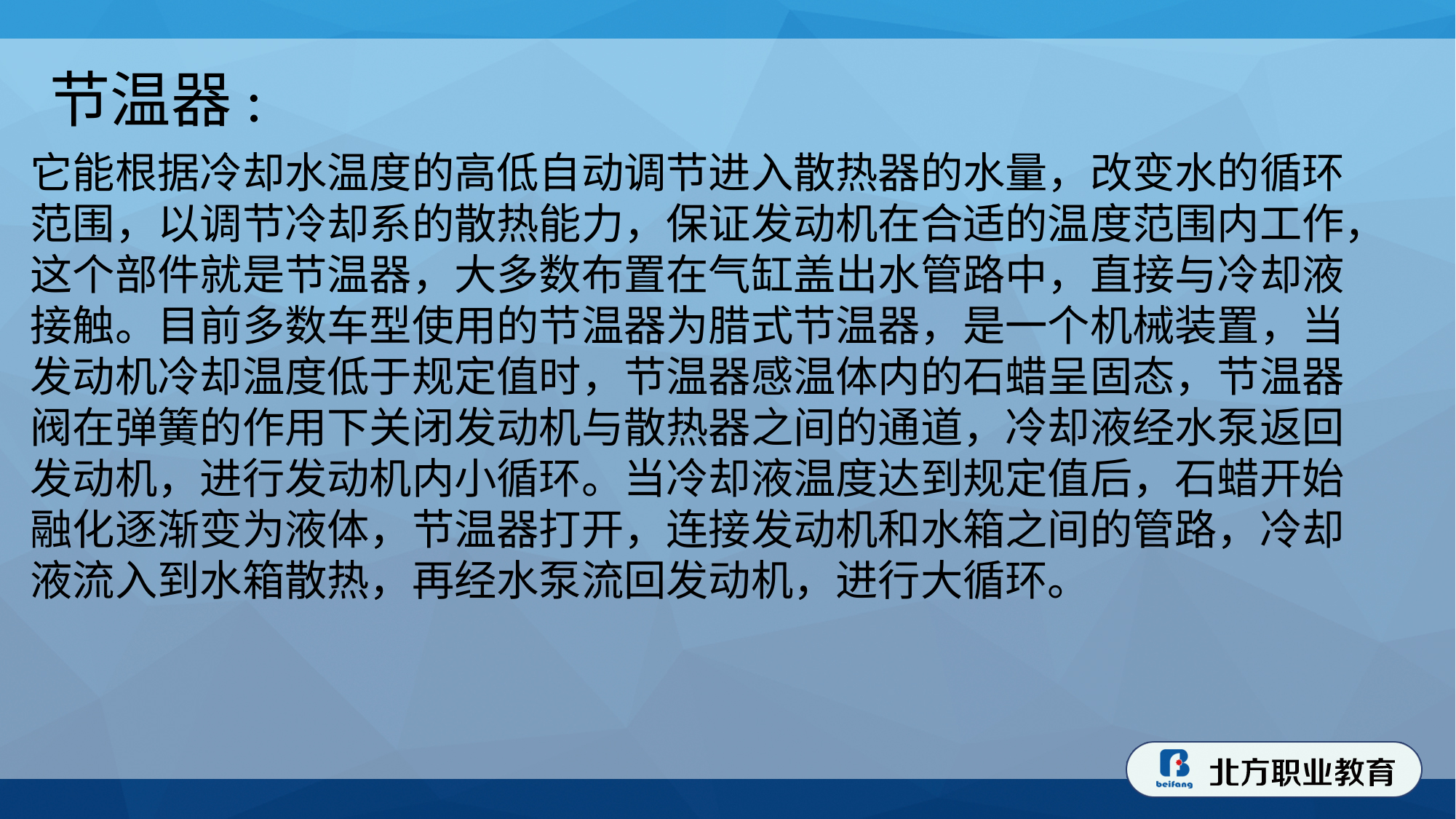

节温器:
它能根据冷却水温度的高低自动调节进入散热器的水量，改变水的循环范围，以调节冷却系的散热能力，保证发动机在合适的温度范围内工作，这个部件就是节温器，大多数布置在气缸盖出水管路中，直接与冷却液接触。目前多数车型使用的节温器为腊式节温器，是一个机械装置，当发动机冷却温度低于规定值时，节温器感温体内的石蜡呈固态，节温器阀在弹簧的作用下关闭发动机与散热器之间的通道，冷却液经水泵返回发动机，进行发动机内小循环。当冷却液温度达到规定值后，石蜡开始融化逐渐变为液体，节温器打开，连接发动机和水箱之间的管路，冷却液流入到水箱散热，再经水泵流回发动机，进行大循环。